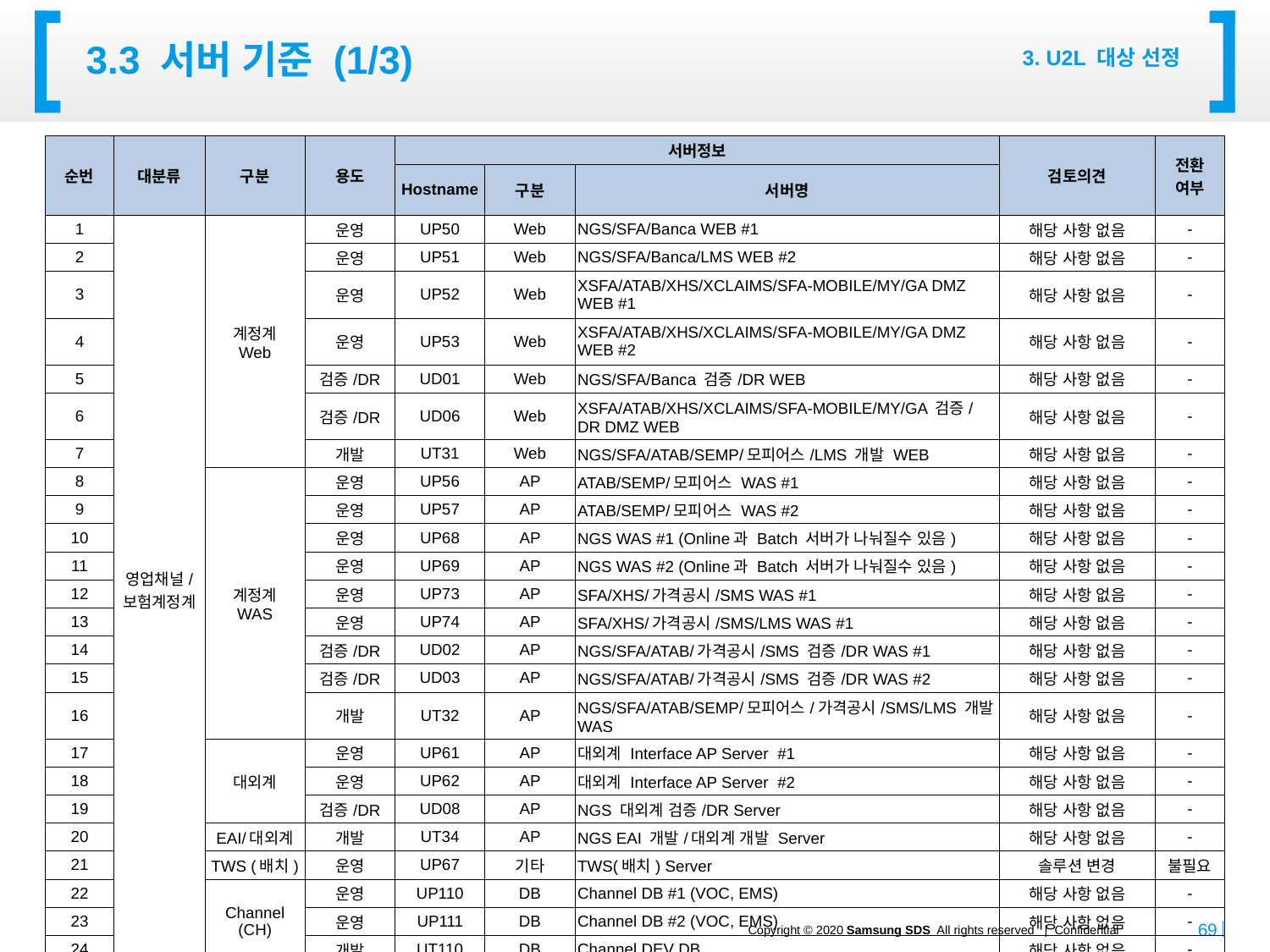

# 3.3 서버 기준 (1/3)
3. U2L 대상 선정
| 순번 | 대분류 | 구분 | 용도 | 서버정보 |  |  | 검토의견 | 전환 여부 |
| --- | --- | --- | --- | --- | --- | --- | --- | --- |
|  |  |  |  | Hostname | 구분 | 서버명 |  |  |
| 1 | 영업채널/ 보험계정계 | 계정계 Web | 운영 | UP50 | Web | NGS/SFA/Banca WEB #1 | 해당 사항 없음 | - |
| 2 |  |  | 운영 | UP51 | Web | NGS/SFA/Banca/LMS WEB #2 | 해당 사항 없음 | - |
| 3 |  |  | 운영 | UP52 | Web | XSFA/ATAB/XHS/XCLAIMS/SFA-MOBILE/MY/GA DMZ WEB #1 | 해당 사항 없음 | - |
| 4 |  |  | 운영 | UP53 | Web | XSFA/ATAB/XHS/XCLAIMS/SFA-MOBILE/MY/GA DMZ WEB #2 | 해당 사항 없음 | - |
| 5 |  |  | 검증/DR | UD01 | Web | NGS/SFA/Banca 검증/DR WEB | 해당 사항 없음 | - |
| 6 |  |  | 검증/DR | UD06 | Web | XSFA/ATAB/XHS/XCLAIMS/SFA-MOBILE/MY/GA 검증/ DR DMZ WEB | 해당 사항 없음 | - |
| 7 |  |  | 개발 | UT31 | Web | NGS/SFA/ATAB/SEMP/모피어스/LMS 개발 WEB | 해당 사항 없음 | - |
| 8 |  | 계정계 WAS | 운영 | UP56 | AP | ATAB/SEMP/모피어스 WAS #1 | 해당 사항 없음 | - |
| 9 |  |  | 운영 | UP57 | AP | ATAB/SEMP/모피어스 WAS #2 | 해당 사항 없음 | - |
| 10 |  |  | 운영 | UP68 | AP | NGS WAS #1 (Online과 Batch 서버가 나눠질수 있음) | 해당 사항 없음 | - |
| 11 |  |  | 운영 | UP69 | AP | NGS WAS #2 (Online과 Batch 서버가 나눠질수 있음) | 해당 사항 없음 | - |
| 12 |  |  | 운영 | UP73 | AP | SFA/XHS/가격공시/SMS WAS #1 | 해당 사항 없음 | - |
| 13 |  |  | 운영 | UP74 | AP | SFA/XHS/가격공시/SMS/LMS WAS #1 | 해당 사항 없음 | - |
| 14 |  |  | 검증/DR | UD02 | AP | NGS/SFA/ATAB/가격공시/SMS 검증/DR WAS #1 | 해당 사항 없음 | - |
| 15 |  |  | 검증/DR | UD03 | AP | NGS/SFA/ATAB/가격공시/SMS 검증/DR WAS #2 | 해당 사항 없음 | - |
| 16 |  |  | 개발 | UT32 | AP | NGS/SFA/ATAB/SEMP/모피어스/가격공시/SMS/LMS 개발 WAS | 해당 사항 없음 | - |
| 17 |  | 대외계 | 운영 | UP61 | AP | 대외계 Interface AP Server #1 | 해당 사항 없음 | - |
| 18 |  |  | 운영 | UP62 | AP | 대외계 Interface AP Server #2 | 해당 사항 없음 | - |
| 19 |  |  | 검증/DR | UD08 | AP | NGS 대외계 검증/DR Server | 해당 사항 없음 | - |
| 20 |  | EAI/대외계 | 개발 | UT34 | AP | NGS EAI 개발/대외계 개발 Server | 해당 사항 없음 | - |
| 21 |  | TWS (배치) | 운영 | UP67 | 기타 | TWS(배치) Server | 솔루션 변경 | 불필요 |
| 22 |  | Channel (CH) | 운영 | UP110 | DB | Channel DB #1 (VOC, EMS) | 해당 사항 없음 | - |
| 23 |  |  | 운영 | UP111 | DB | Channel DB #2 (VOC, EMS) | 해당 사항 없음 | - |
| 24 |  |  | 개발 | UT110 | DB | Channel DEV DB | 해당 사항 없음 | - |